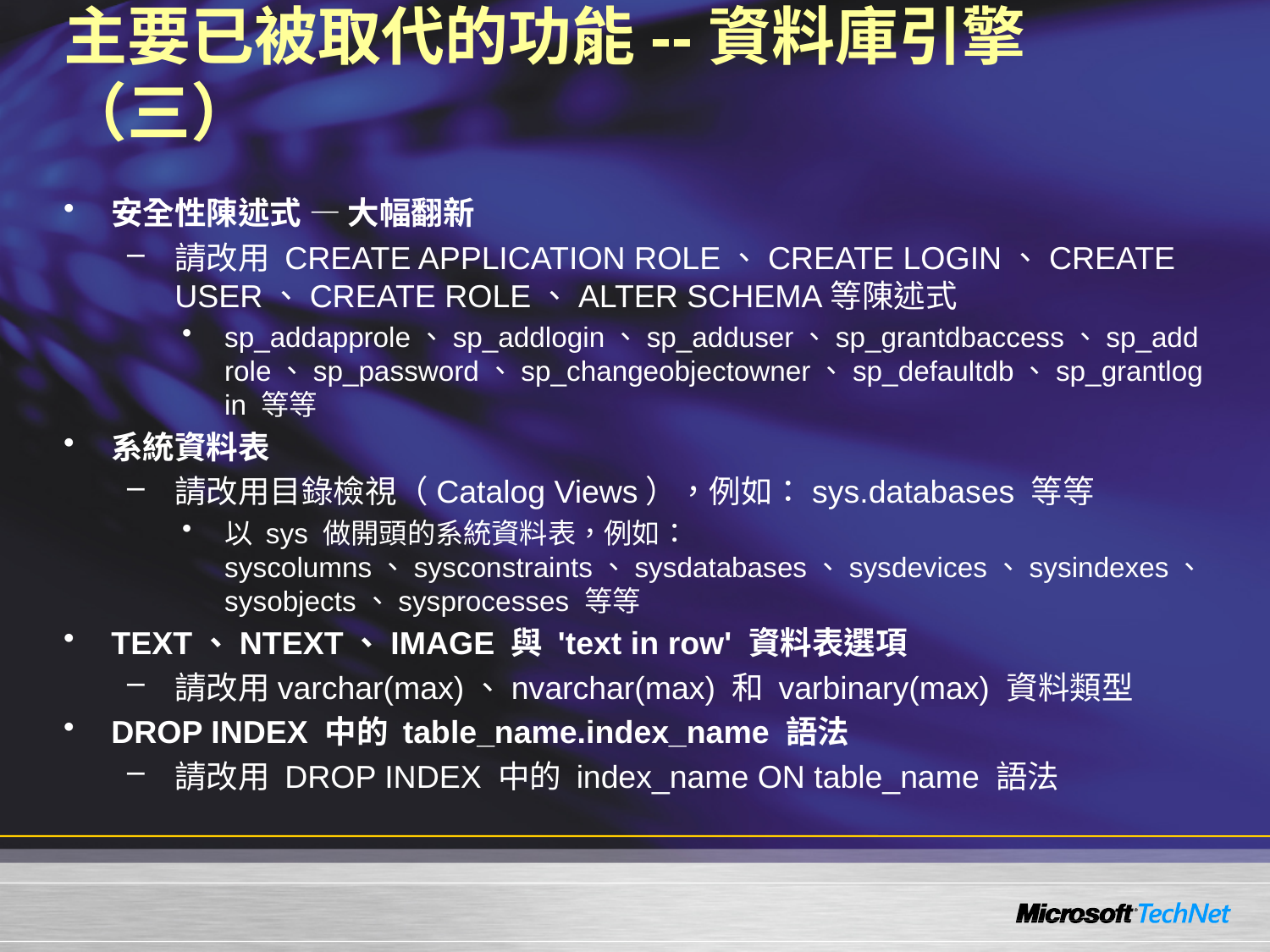

# 主要已被取代的功能--資料庫引擎（三）
安全性陳述式 — 大幅翻新
請改用 CREATE APPLICATION ROLE、CREATE LOGIN、CREATE USER、CREATE ROLE、ALTER SCHEMA等陳述式
sp_addapprole、sp_addlogin、sp_adduser、sp_grantdbaccess、sp_addrole、sp_password、sp_changeobjectowner、sp_defaultdb、sp_grantlogin 等等
系統資料表
請改用目錄檢視（Catalog Views），例如：sys.databases 等等
以 sys 做開頭的系統資料表，例如：syscolumns、sysconstraints、sysdatabases、sysdevices、sysindexes、sysobjects、sysprocesses 等等
TEXT、NTEXT、IMAGE 與 'text in row' 資料表選項
請改用varchar(max)、nvarchar(max) 和 varbinary(max) 資料類型
DROP INDEX 中的 table_name.index_name 語法
請改用 DROP INDEX 中的 index_name ON table_name 語法